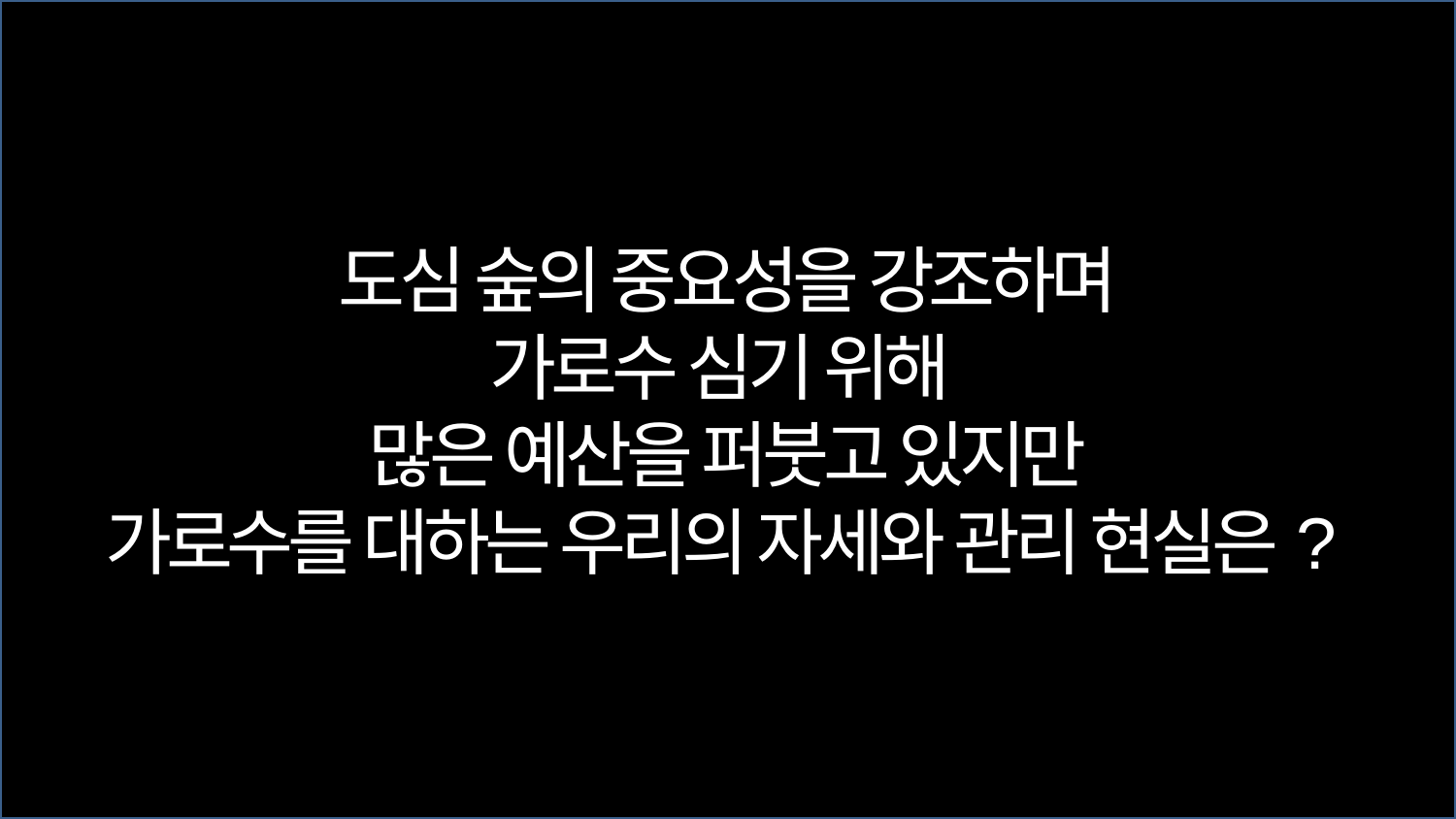

도심 숲의 중요성을 강조하며
가로수 심기 위해
많은 예산을 퍼붓고 있지만
가로수를 대하는 우리의 자세와 관리 현실은?
#